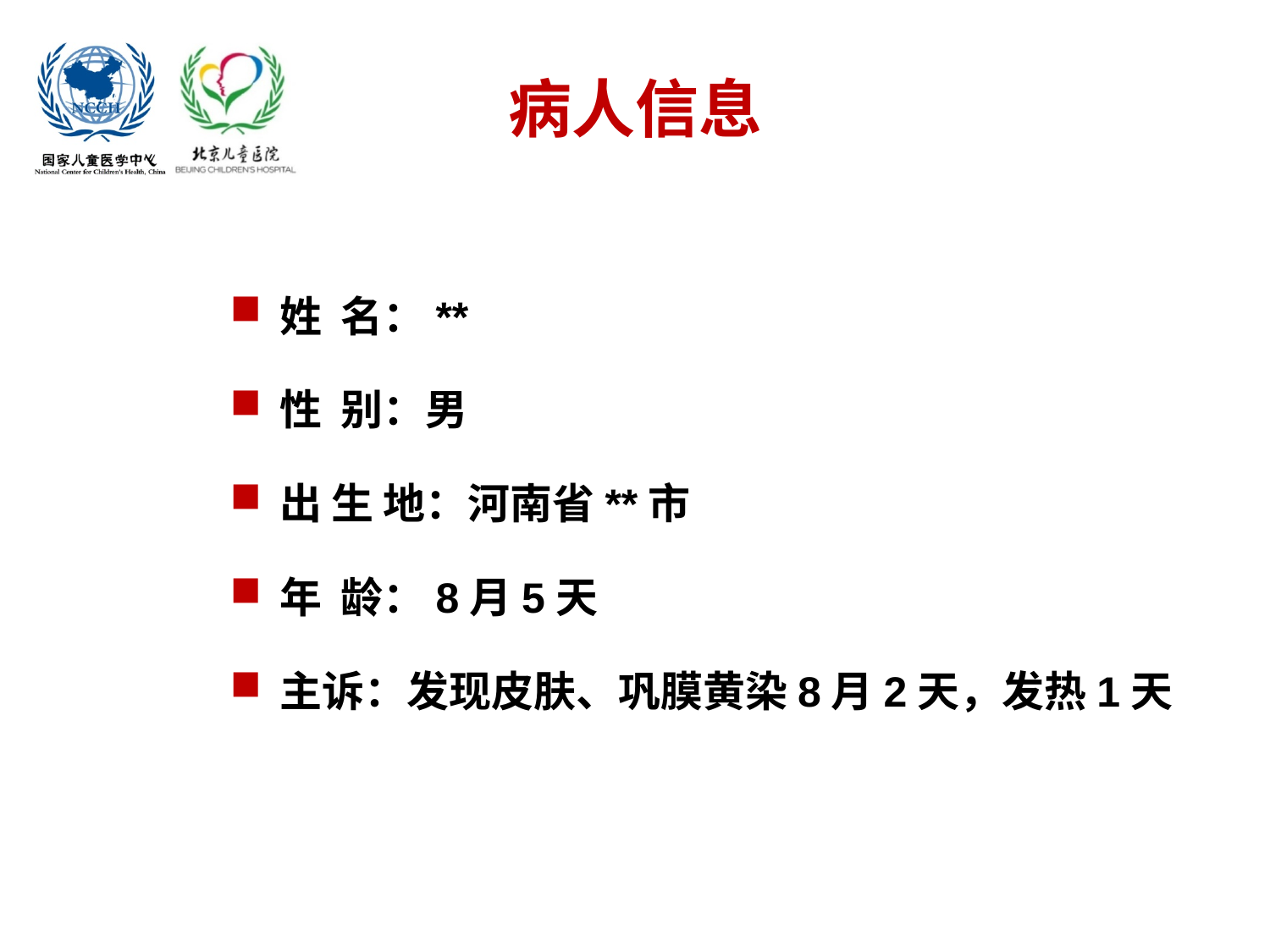

# 病人信息
姓  名：**
性  别：男
出 生 地：河南省**市
年  龄：8月5天
主诉：发现皮肤、巩膜黄染8月2天，发热1天